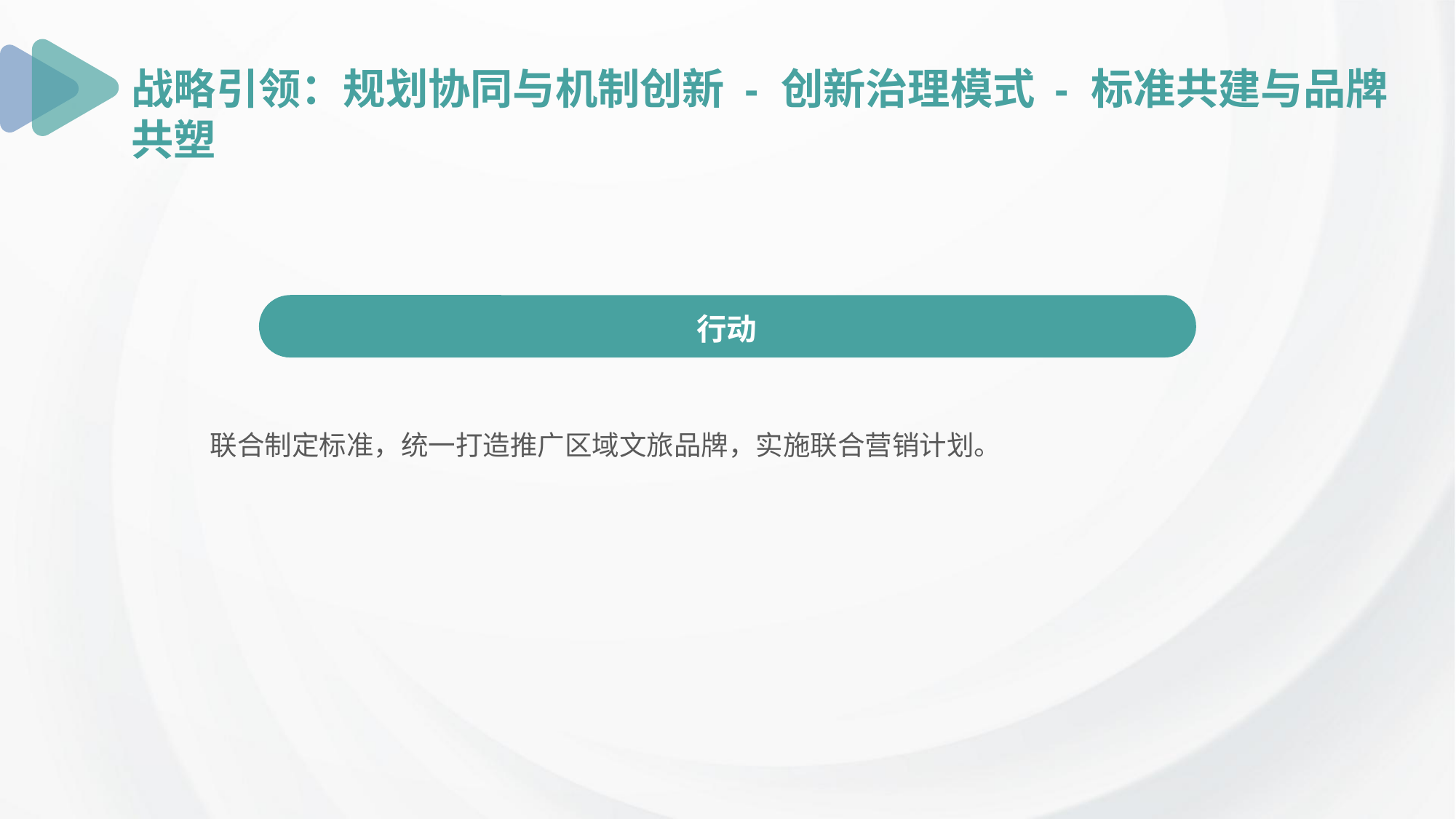

战略引领：规划协同与机制创新 - 创新治理模式 - 标准共建与品牌共塑

行动
联合制定标准，统一打造推广区域文旅品牌，实施联合营销计划。